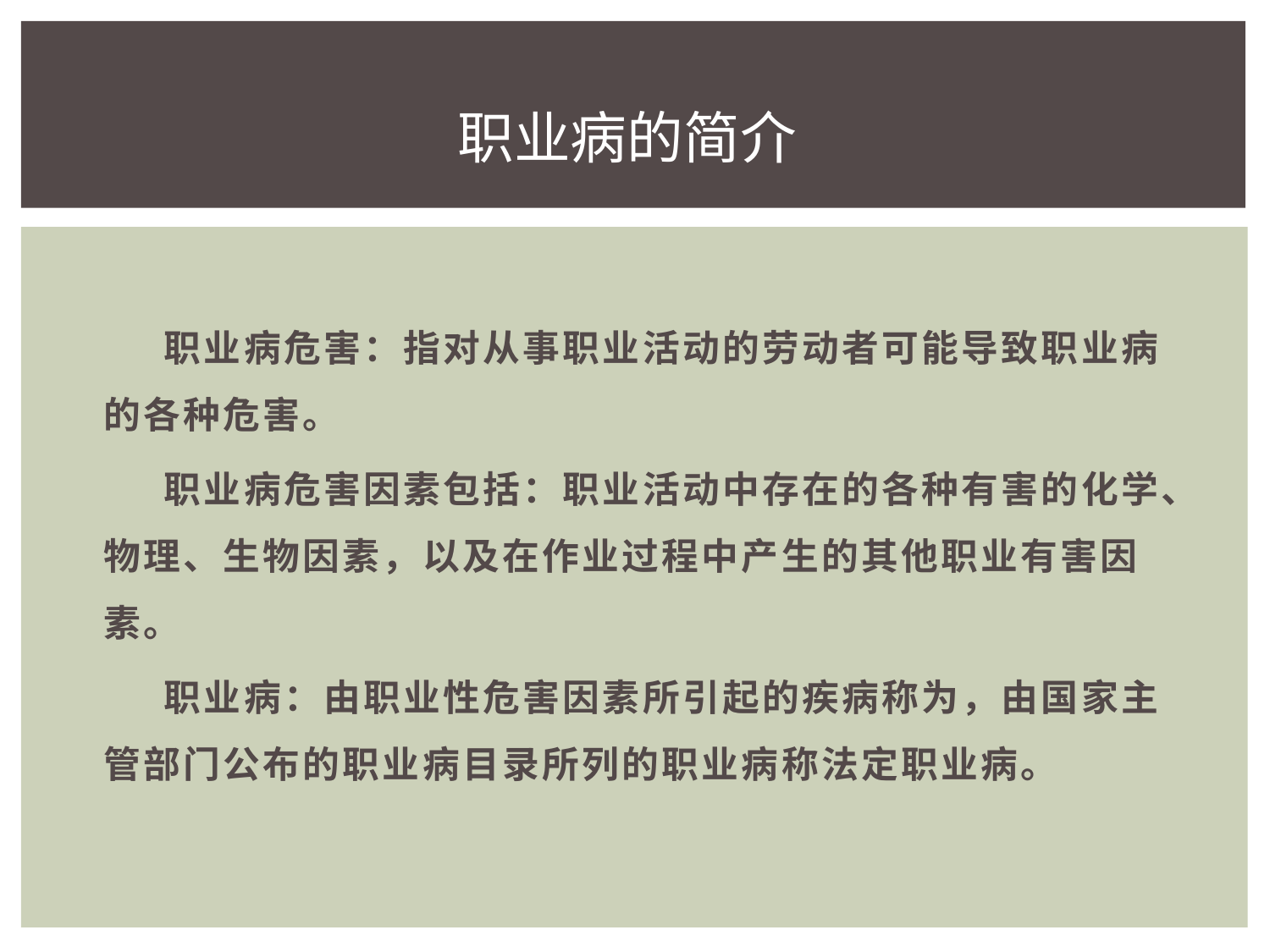

职业病的简介
职业病危害：指对从事职业活动的劳动者可能导致职业病的各种危害。
职业病危害因素包括：职业活动中存在的各种有害的化学、物理、生物因素，以及在作业过程中产生的其他职业有害因素。
职业病：由职业性危害因素所引起的疾病称为，由国家主管部门公布的职业病目录所列的职业病称法定职业病。